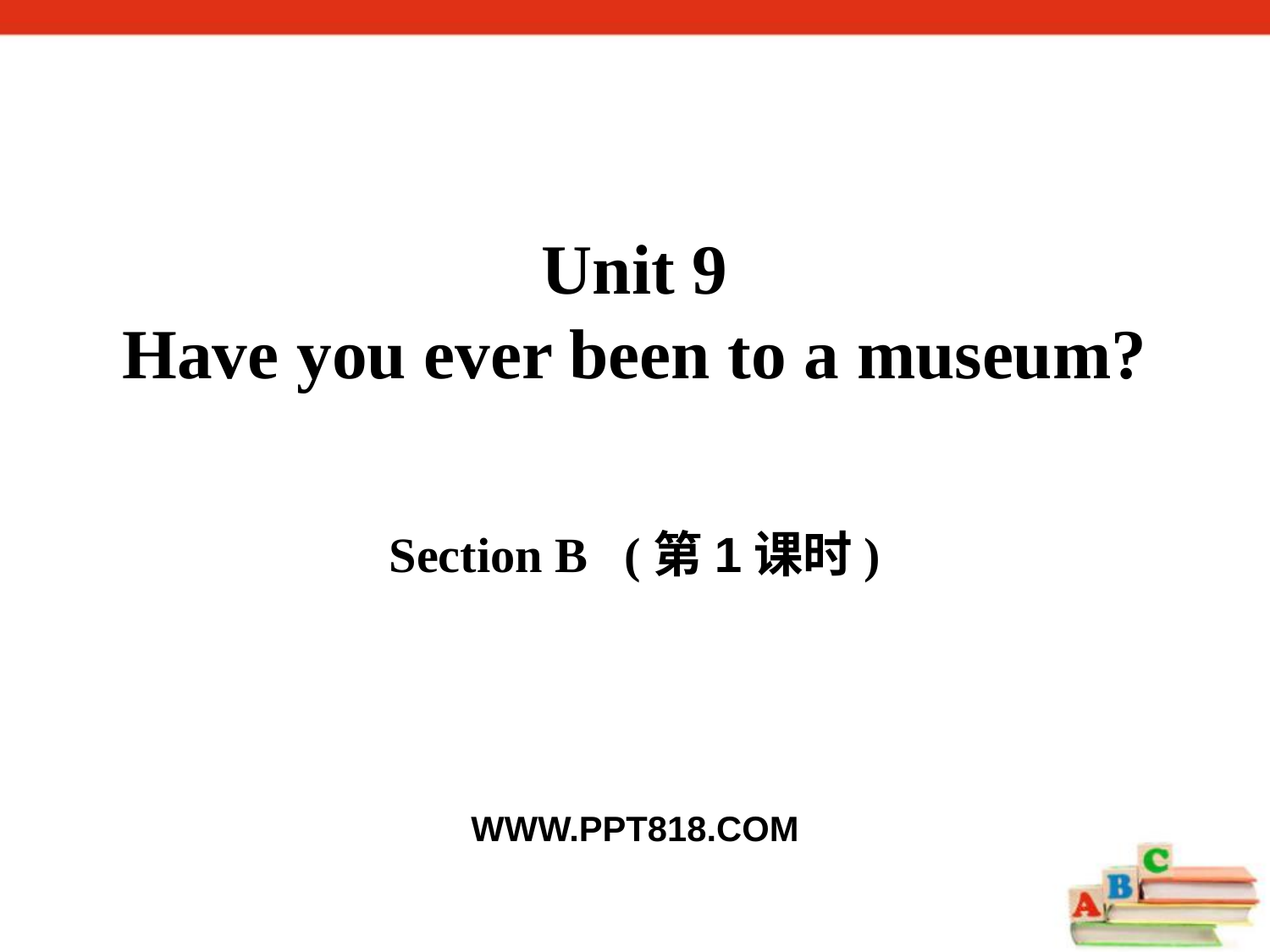

Unit 9
Have you ever been to a museum?
Section B   (第1课时)
WWW.PPT818.COM